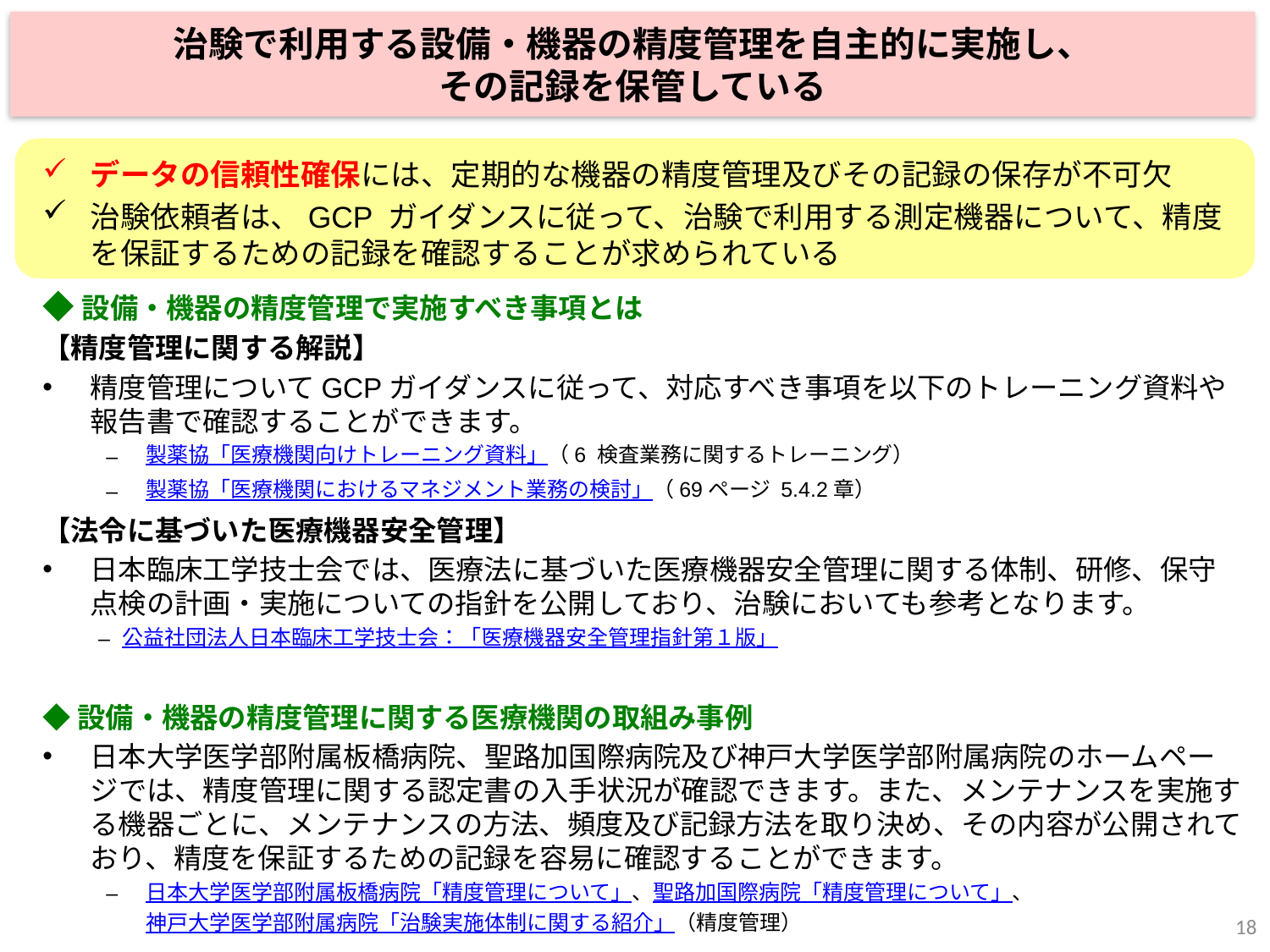

治験で利用する設備・機器の精度管理を自主的に実施し、
その記録を保管している

データの信頼性確保には、定期的な機器の精度管理及びその記録の保存が不可欠
治験依頼者は、GCP ガイダンスに従って、治験で利用する測定機器について、精度を保証するための記録を確認することが求められている

◆設備・機器の精度管理で実施すべき事項とは
【精度管理に関する解説】
精度管理についてGCPガイダンスに従って、対応すべき事項を以下のトレーニング資料や報告書で確認することができます。
製薬協「医療機関向けトレーニング資料」（6 検査業務に関するトレーニング）
製薬協「医療機関におけるマネジメント業務の検討」（69ページ 5.4.2章）
【法令に基づいた医療機器安全管理】
日本臨床工学技士会では、医療法に基づいた医療機器安全管理に関する体制、研修、保守点検の計画・実施についての指針を公開しており、治験においても参考となります。
公益社団法人日本臨床工学技士会：「医療機器安全管理指針第１版」

◆設備・機器の精度管理に関する医療機関の取組み事例
日本大学医学部附属板橋病院、聖路加国際病院及び神戸大学医学部附属病院のホームページでは、精度管理に関する認定書の入手状況が確認できます。また、メンテナンスを実施する機器ごとに、メンテナンスの方法、頻度及び記録方法を取り決め、その内容が公開されており、精度を保証するための記録を容易に確認することができます。
日本大学医学部附属板橋病院「精度管理について」、聖路加国際病院「精度管理について」、神戸大学医学部附属病院「治験実施体制に関する紹介」（精度管理）
18